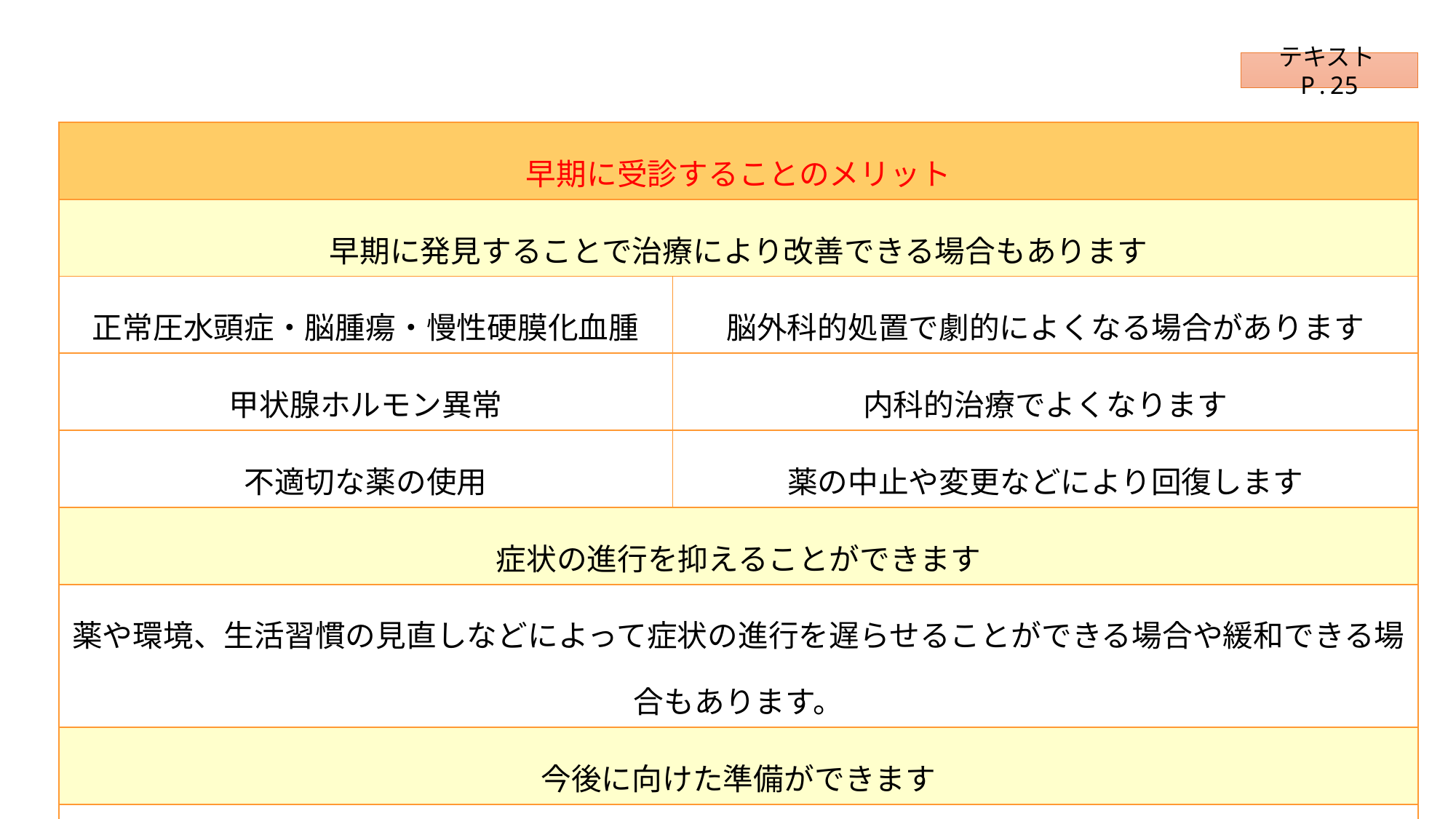

テキストP.25
| 早期に受診することのメリット |  |
| --- | --- |
| 早期に発見することで治療により改善できる場合もあります |  |
| 正常圧水頭症・脳腫瘍・慢性硬膜化血腫 | 脳外科的処置で劇的によくなる場合があります |
| 甲状腺ホルモン異常 | 内科的治療でよくなります |
| 不適切な薬の使用 | 薬の中止や変更などにより回復します |
| 症状の進行を抑えることができます |  |
| 薬や環境、生活習慣の見直しなどによって症状の進行を遅らせることができる場合や緩和できる場合もあります。 |  |
| 今後に向けた準備ができます |  |
| 症状が軽いうちに、自分らしい生活を実現するため、これからの生活について考えることができます。 |  |